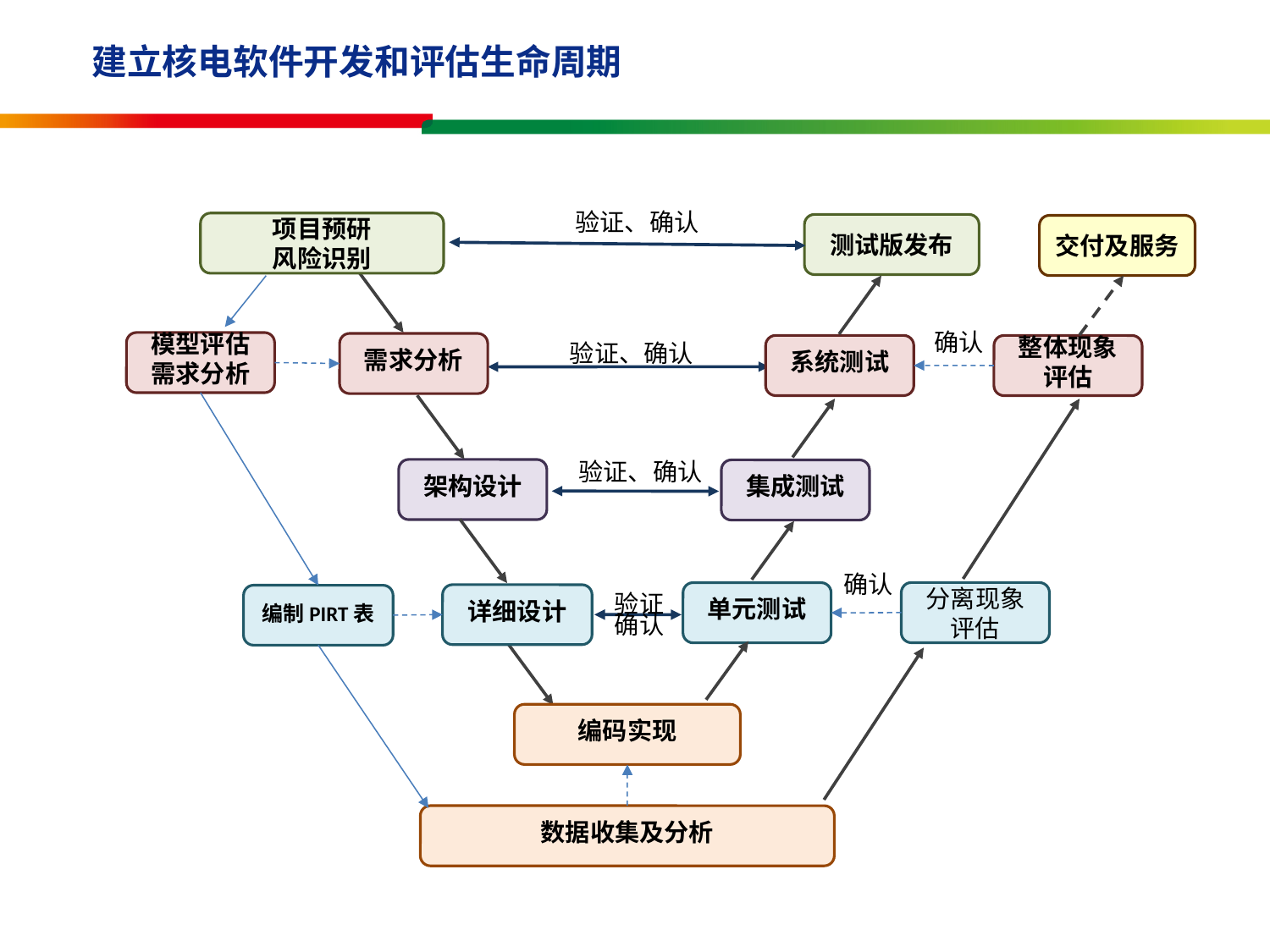

建立核电软件开发和评估生命周期
验证、确认
项目预研
风险识别
测试版发布
交付及服务

验证、确认

模型评估
需求分析

需求分析

系统测试

验证、确认

架构设计

集成测试

单元测试

详细设计

编制PIRT表

验证
确认

编码实现

数据收集及分析

确认

整体现象评估

确认
分离现象评估